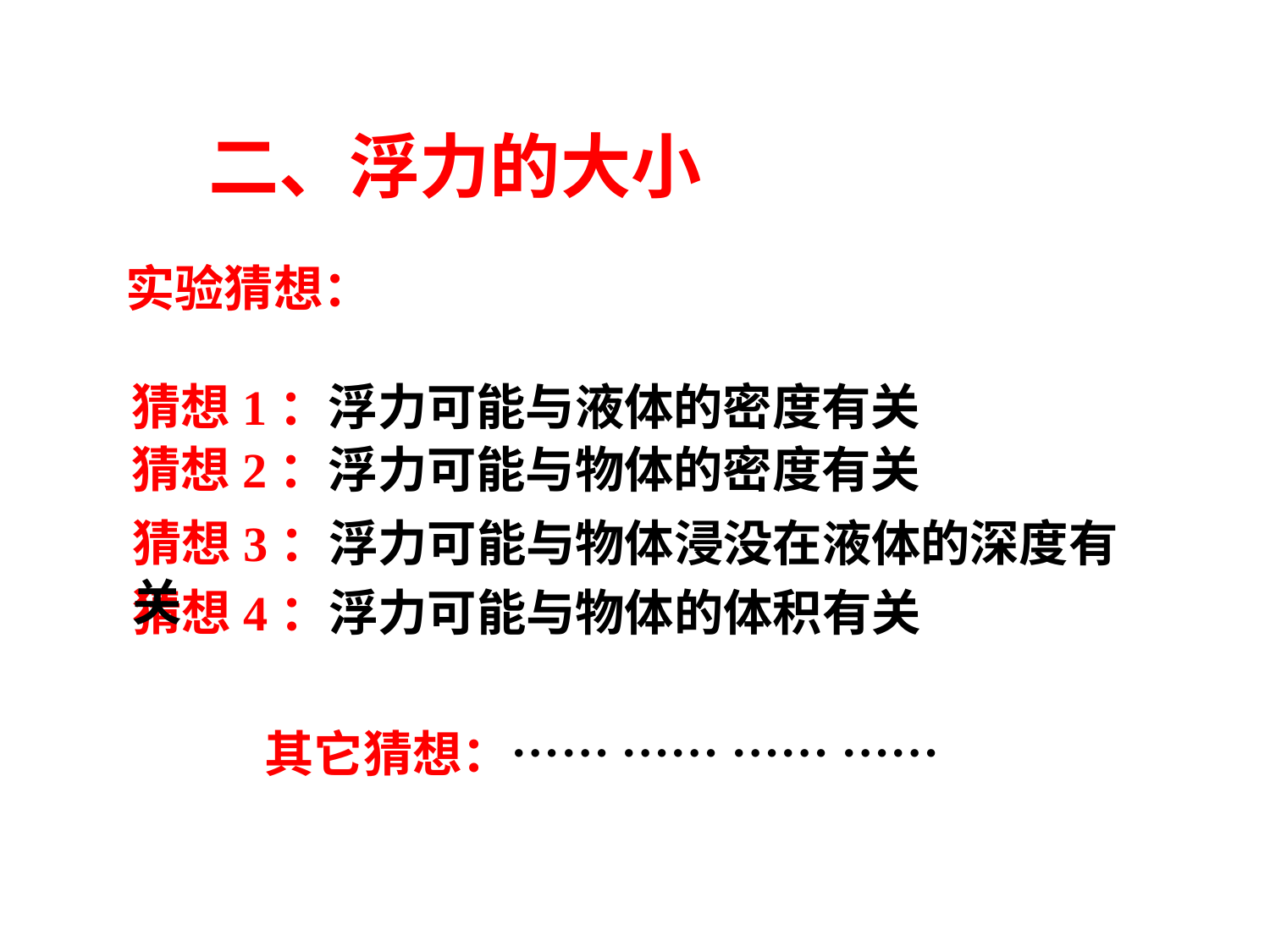

二、浮力的大小
实验猜想：
猜想1：浮力可能与液体的密度有关
猜想2：浮力可能与物体的密度有关
猜想3：浮力可能与物体浸没在液体的深度有关
猜想4：浮力可能与物体的体积有关
其它猜想：…… …… …… ……